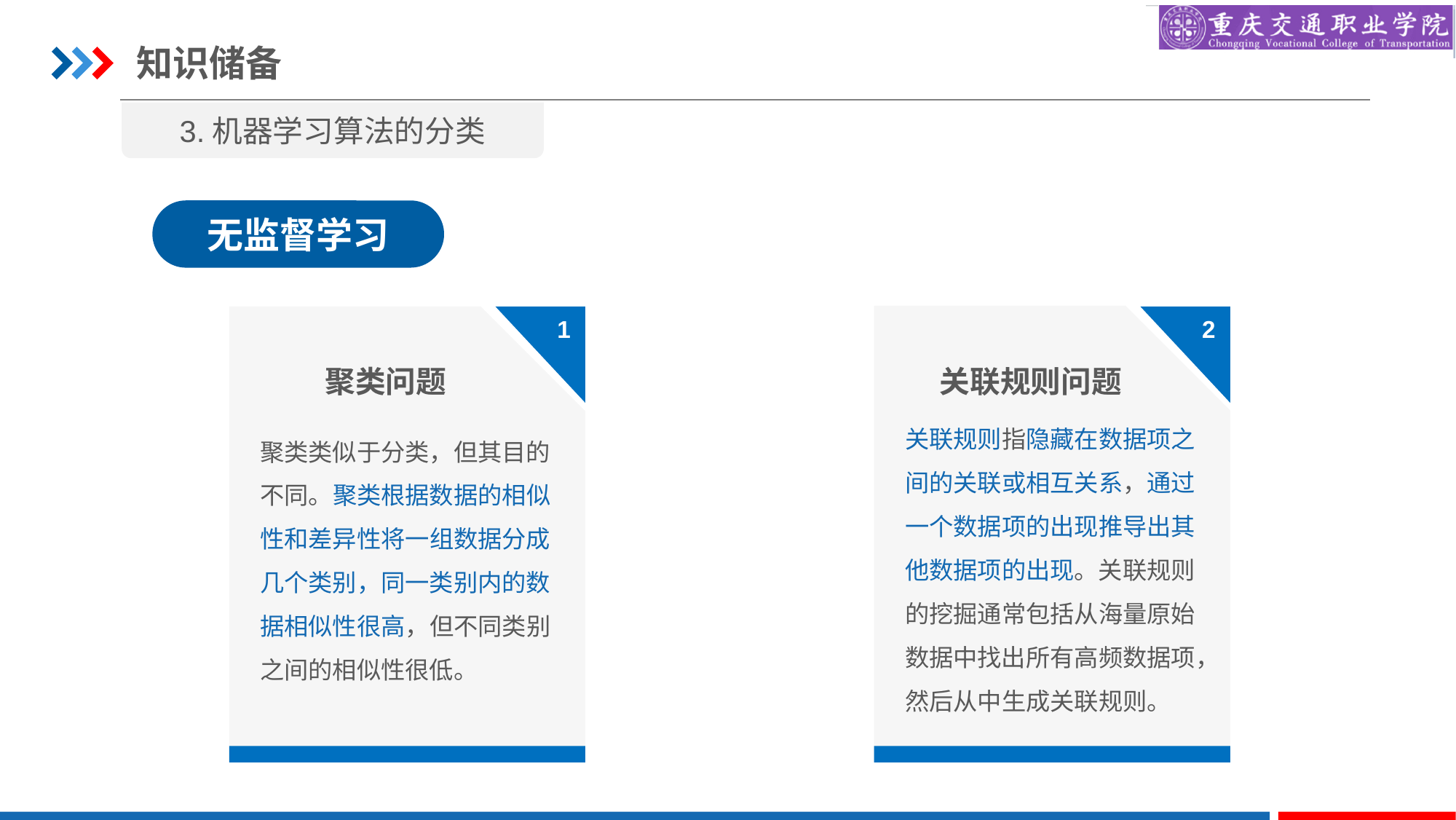

知识储备

3.机器学习算法的分类
无监督学习

1
2
聚类问题
关联规则问题
关联规则指隐藏在数据项之间的关联或相互关系，通过一个数据项的出现推导出其他数据项的出现。关联规则的挖掘通常包括从海量原始数据中找出所有高频数据项，然后从中生成关联规则。
聚类类似于分类，但其目的不同。聚类根据数据的相似性和差异性将一组数据分成几个类别，同一类别内的数据相似性很高，但不同类别之间的相似性很低。